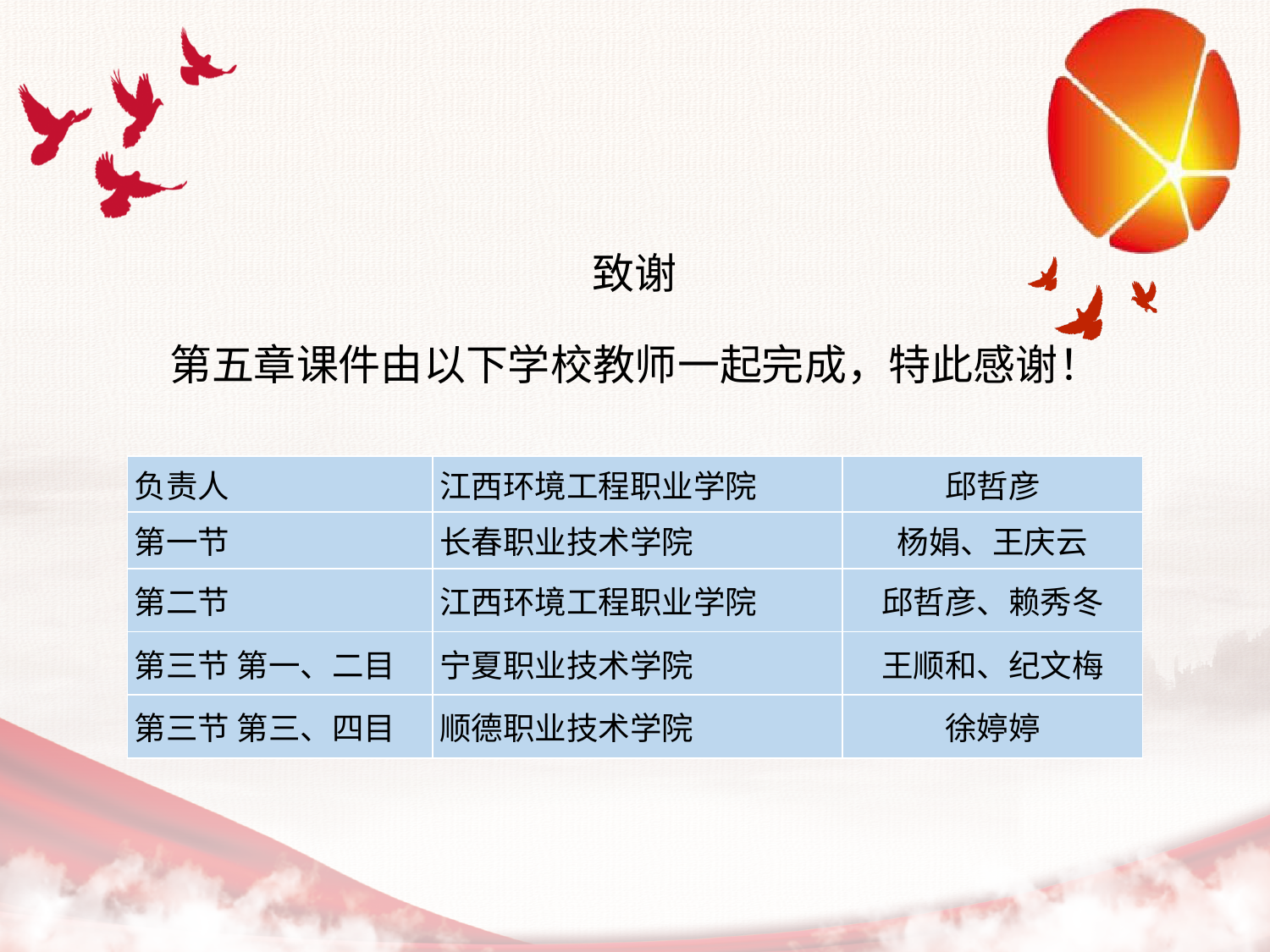

致谢
第五章课件由以下学校教师一起完成，特此感谢！

| 负责人 | 江西环境工程职业学院 | 邱哲彦 |
| --- | --- | --- |
| 第一节 | 长春职业技术学院 | 杨娟、王庆云 |
| 第二节 | 江西环境工程职业学院 | 邱哲彦、赖秀冬 |
| 第三节 第一、二目 | 宁夏职业技术学院 | 王顺和、纪文梅 |
| 第三节 第三、四目 | 顺德职业技术学院 | 徐婷婷 |